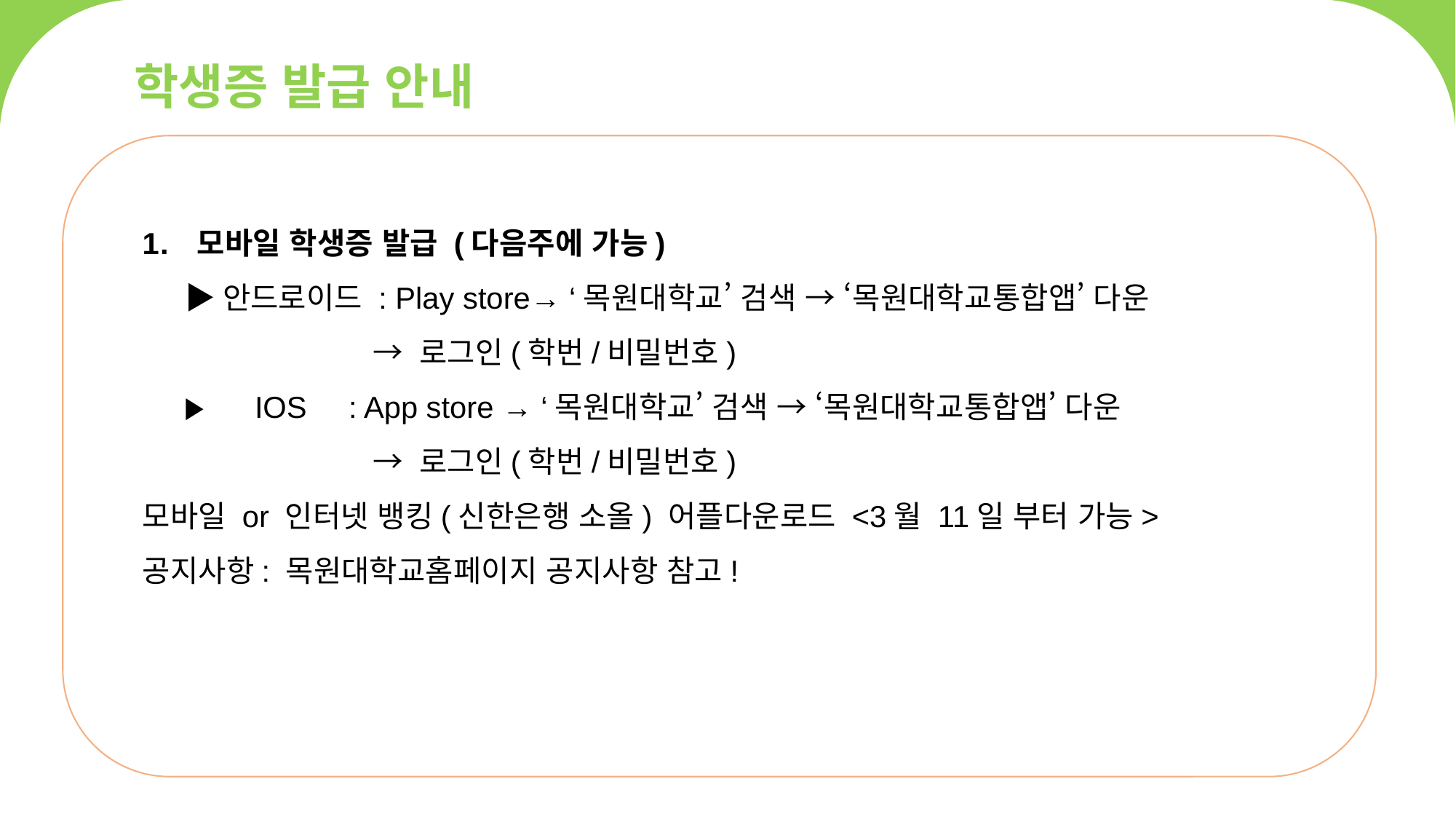

학생증 발급 안내

모바일 학생증 발급 (다음주에 가능)
     ▶안드로이드 : Play store→ ‘목원대학교’ 검색 → ‘목원대학교통합앱’ 다운
                           → 로그인(학번/비밀번호)
     ▶      IOS     : App store → ‘목원대학교’ 검색 → ‘목원대학교통합앱’ 다운
                           → 로그인(학번/비밀번호)
모바일 or 인터넷 뱅킹(신한은행 소올) 어플다운로드 <3월 11일 부터 가능>
공지사항: 목원대학교홈페이지 공지사항 참고!